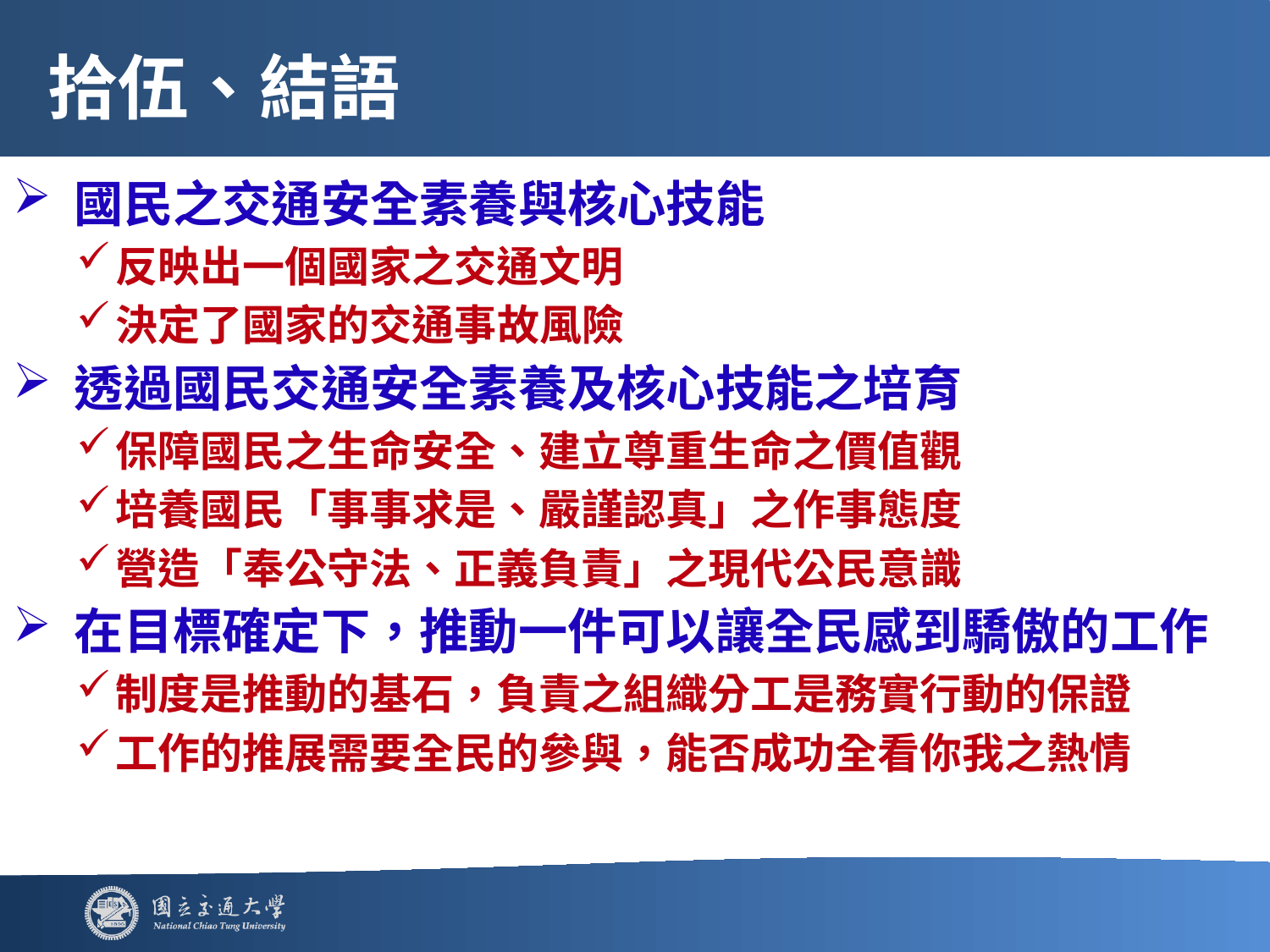

# 拾伍、結語
國民之交通安全素養與核心技能
反映出一個國家之交通文明
決定了國家的交通事故風險
透過國民交通安全素養及核心技能之培育
保障國民之生命安全、建立尊重生命之價值觀
培養國民「事事求是、嚴謹認真」之作事態度
營造「奉公守法、正義負責」之現代公民意識
在目標確定下，推動一件可以讓全民感到驕傲的工作
制度是推動的基石，負責之組織分工是務實行動的保證
工作的推展需要全民的參與，能否成功全看你我之熱情